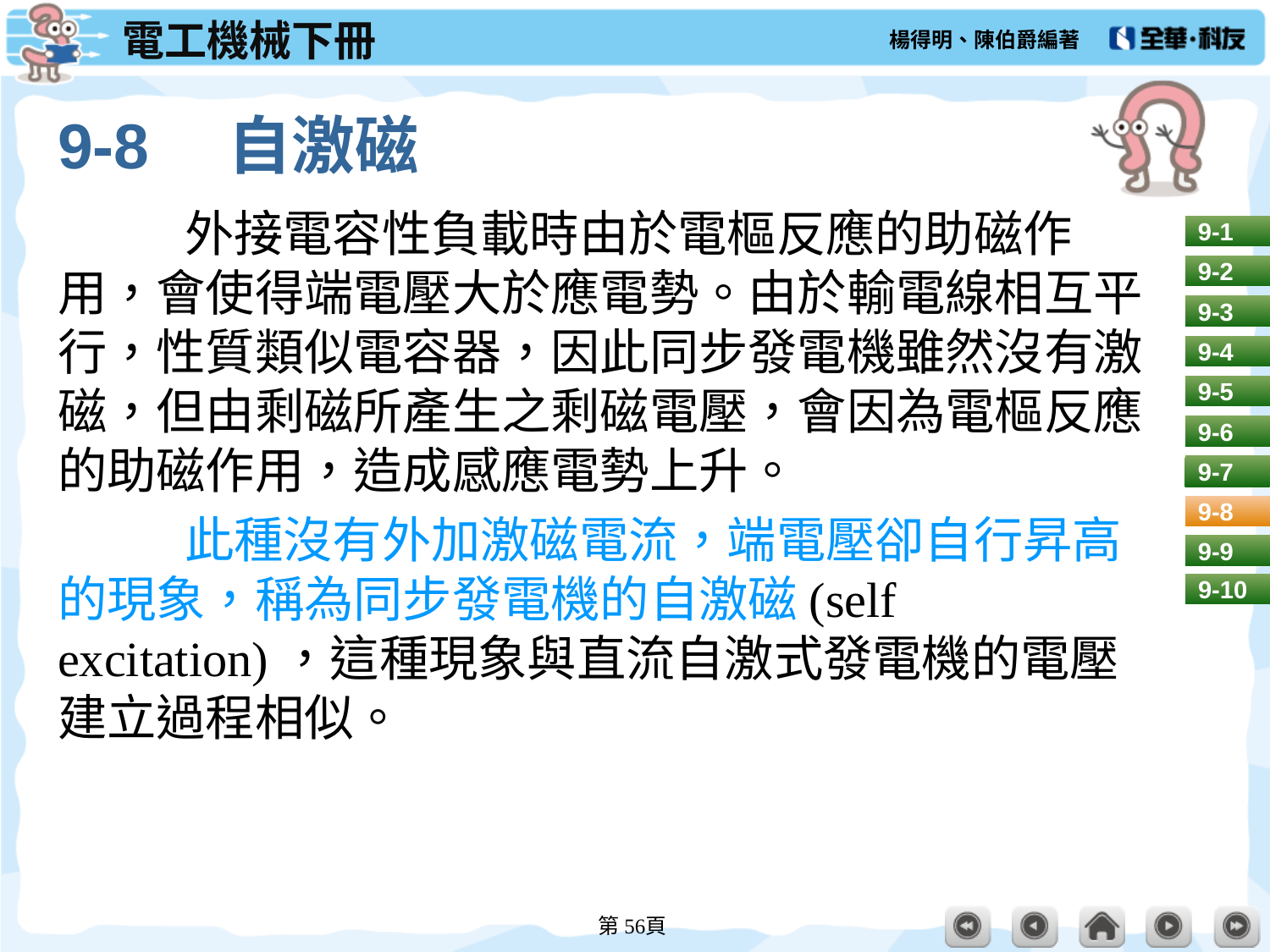

# 9-8　自激磁
	外接電容性負載時由於電樞反應的助磁作用，會使得端電壓大於應電勢。由於輸電線相互平行，性質類似電容器，因此同步發電機雖然沒有激磁，但由剩磁所產生之剩磁電壓，會因為電樞反應的助磁作用，造成感應電勢上升。
	此種沒有外加激磁電流，端電壓卻自行昇高的現象，稱為同步發電機的自激磁(self excitation)，這種現象與直流自激式發電機的電壓建立過程相似。